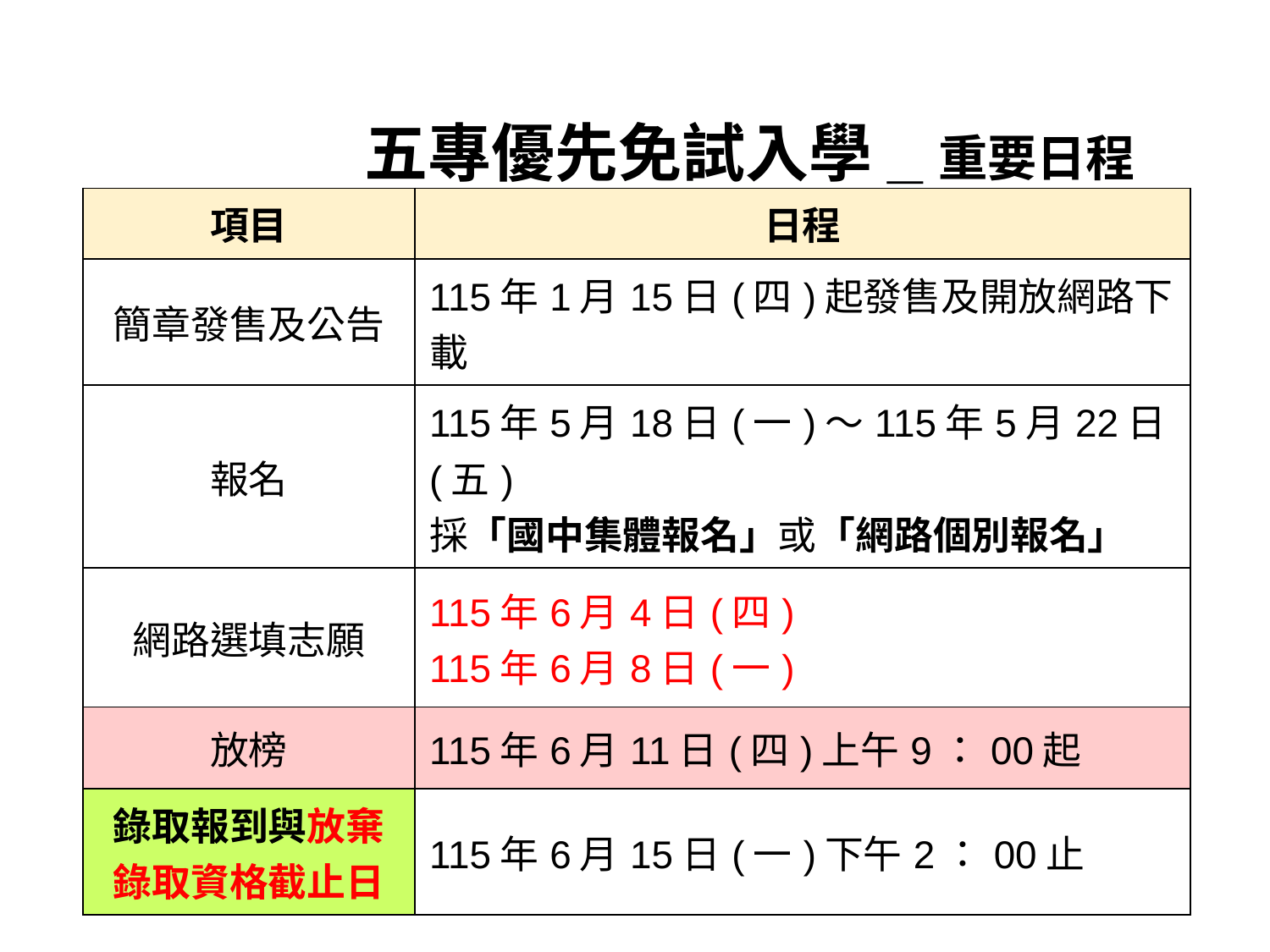

# 五專優先免試入學_重要日程
| 項目 | 日程 |
| --- | --- |
| 簡章發售及公告 | 115年1月15日(四)起發售及開放網路下載 |
| 報名 | 115年5月18日(一)～115年5月22日(五) 採「國中集體報名」或「網路個別報名」 |
| 網路選填志願 | 115年6月4日(四) 115年6月8日(一) |
| 放榜 | 115年6月11日(四)上午9：00起 |
| 錄取報到與放棄錄取資格截止日 | 115年6月15日(一)下午2：00止 |